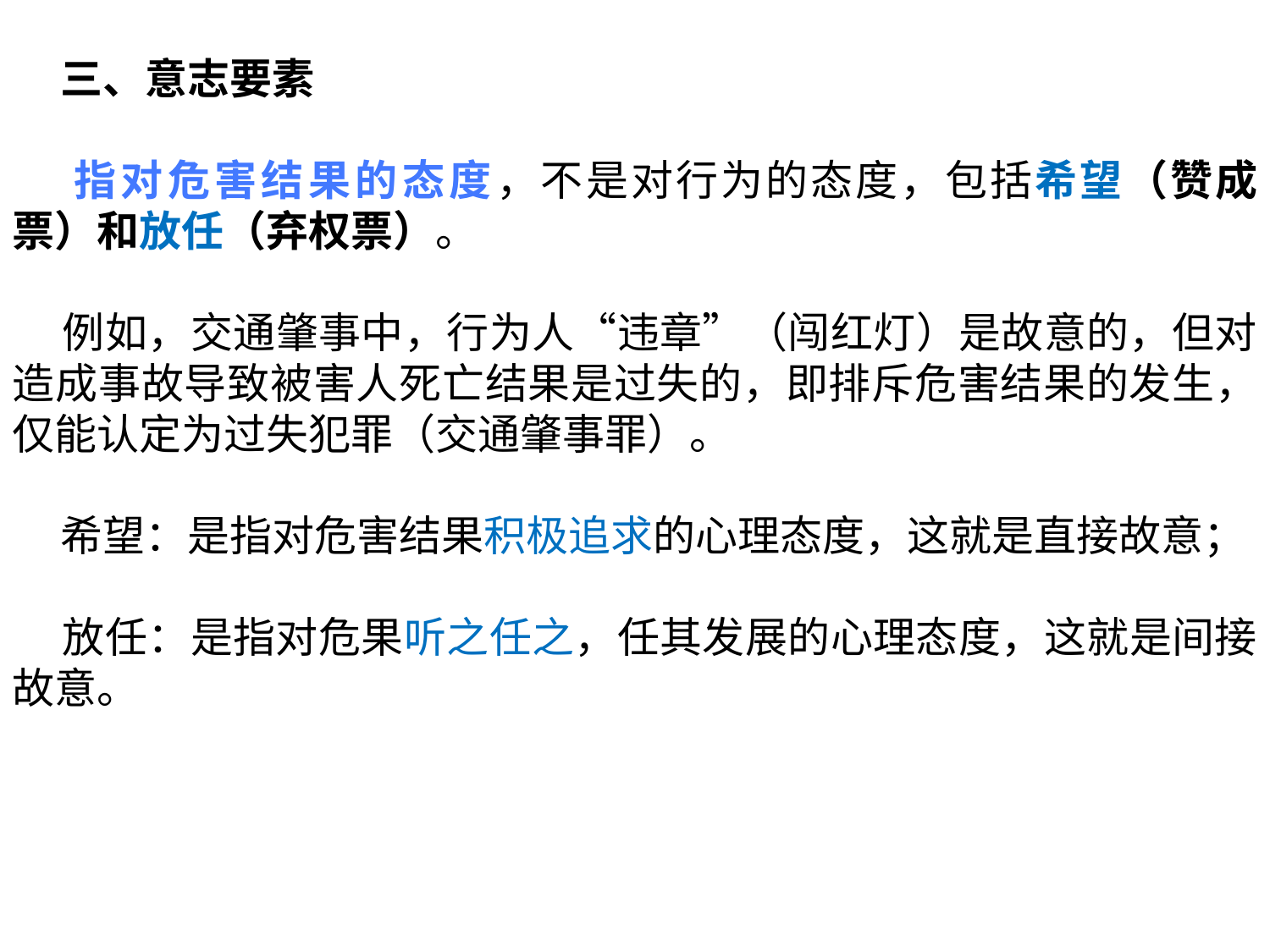

三、意志要素

    指对危害结果的态度，不是对行为的态度，包括希望（赞成票）和放任（弃权票）。

    例如，交通肇事中，行为人“违章”（闯红灯）是故意的，但对造成事故导致被害人死亡结果是过失的，即排斥危害结果的发生，仅能认定为过失犯罪（交通肇事罪）。

    希望：是指对危害结果积极追求的心理态度，这就是直接故意；

    放任：是指对危果听之任之，任其发展的心理态度，这就是间接故意。